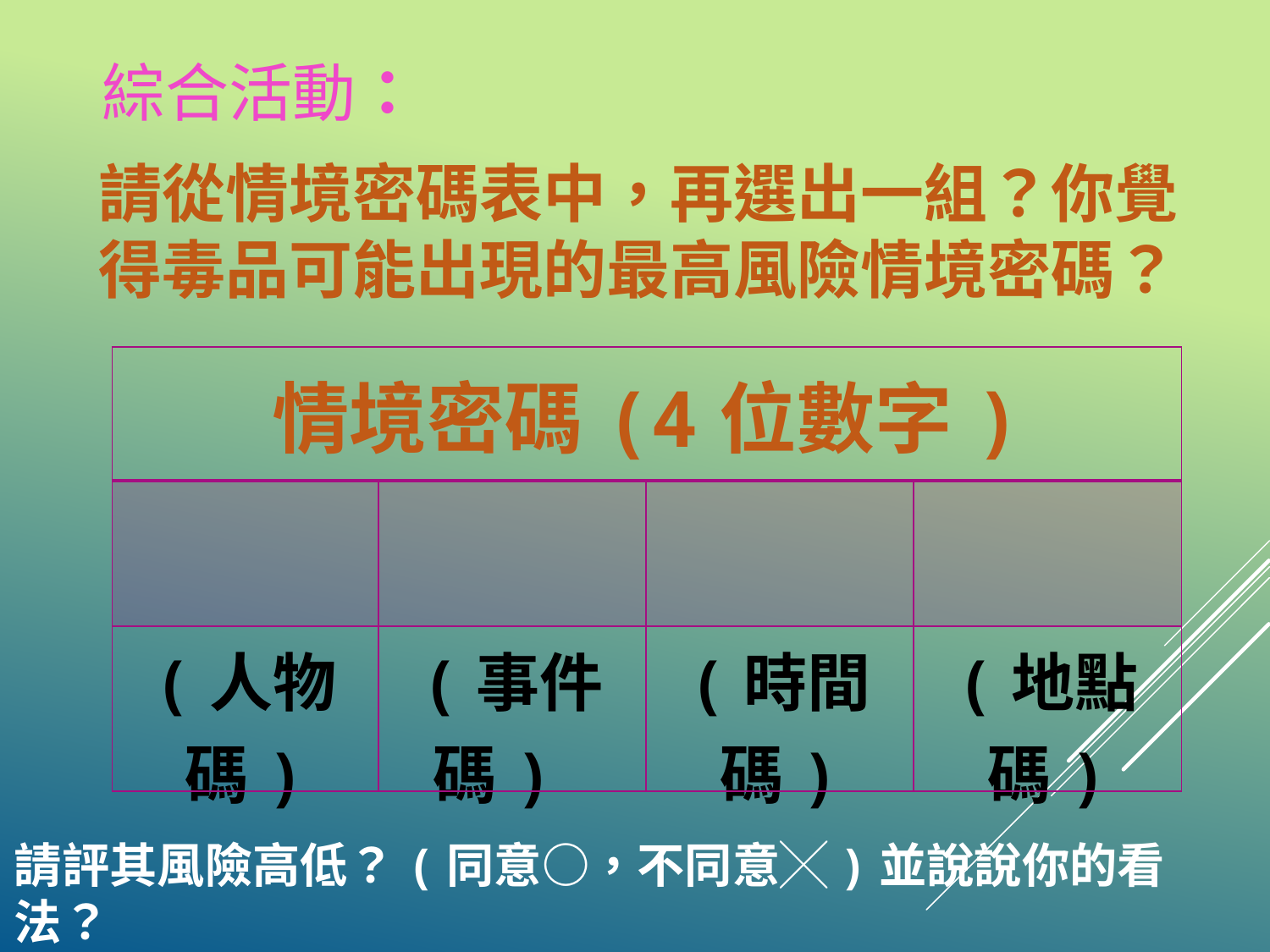

綜合活動：
請從情境密碼表中，再選出一組？你覺得毒品可能出現的最高風險情境密碼？

| 情境密碼(4位數字) |  |  |  |
| --- | --- | --- | --- |
|  |  |  |  |
| (人物碼) | (事件碼) | (時間碼) | (地點碼) |
請評其風險高低？(同意○，不同意╳)並說說你的看法？